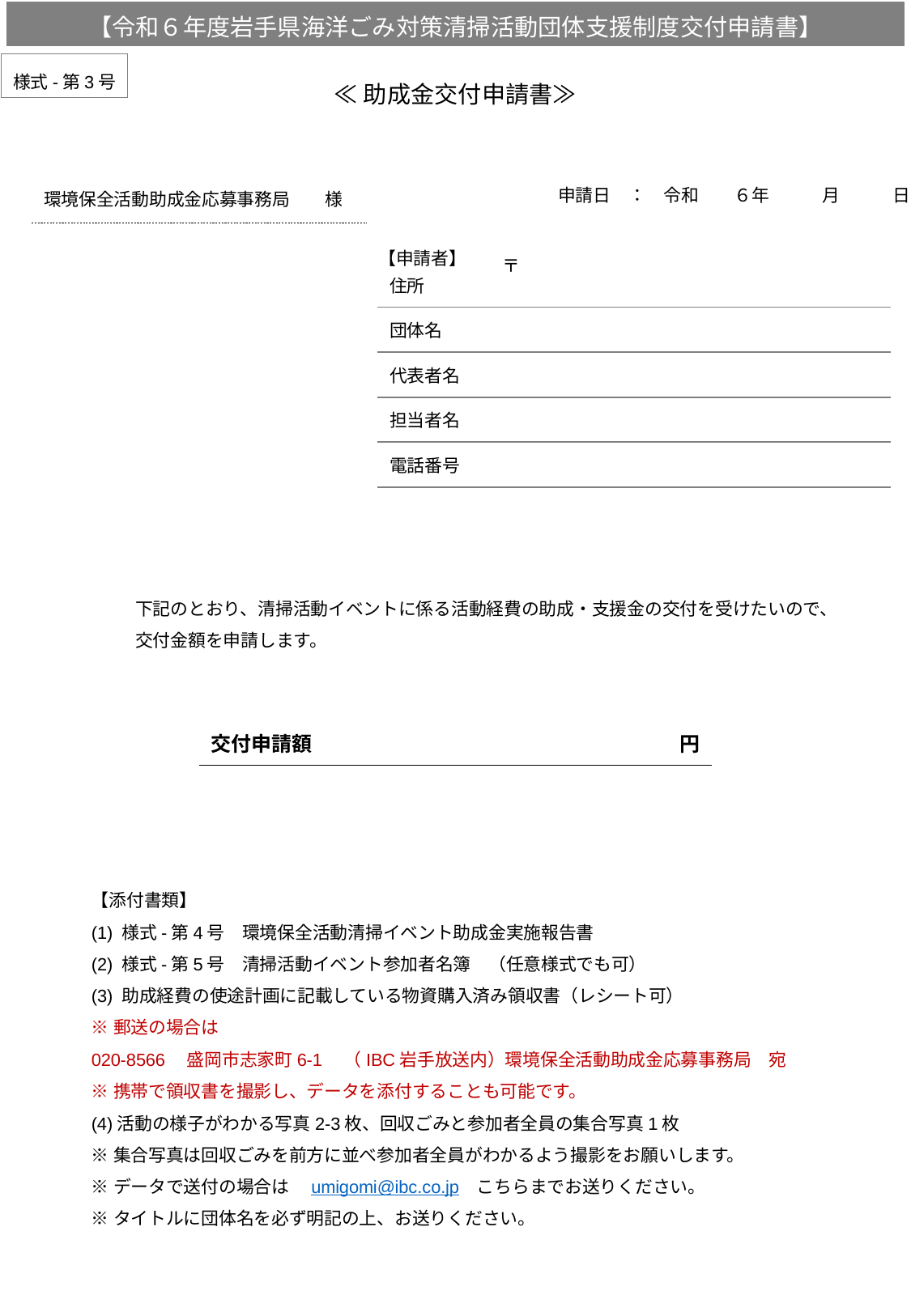

【令和６年度岩手県海洋ごみ対策清掃活動団体支援制度交付申請書】

様式-第3号
≪助成金交付申請書≫
申請日　：　令和　　６年　　　月　　　日
環境保全活動助成金応募事務局　　様
【申請者】
〒
| 住所 |  |
| --- | --- |
| 団体名 |  |
| 代表者名 |  |
| 担当者名 |  |
| 電話番号 |  |
下記のとおり、清掃活動イベントに係る活動経費の助成・支援金の交付を受けたいので、
交付金額を申請します。
| 交付申請額 | 円 |
| --- | --- |
【添付書類】
様式-第4号　環境保全活動清掃イベント助成金実施報告書
様式-第5号　清掃活動イベント参加者名簿　（任意様式でも可）
助成経費の使途計画に記載している物資購入済み領収書（レシート可）
※郵送の場合は
020-8566　盛岡市志家町6-1　（IBC岩手放送内）環境保全活動助成金応募事務局　宛
※携帯で領収書を撮影し、データを添付することも可能です。
(4)活動の様子がわかる写真2-3枚、回収ごみと参加者全員の集合写真1枚
※集合写真は回収ごみを前方に並べ参加者全員がわかるよう撮影をお願いします。
※データで送付の場合は　umigomi@ibc.co.jp　こちらまでお送りください。
※タイトルに団体名を必ず明記の上、お送りください。